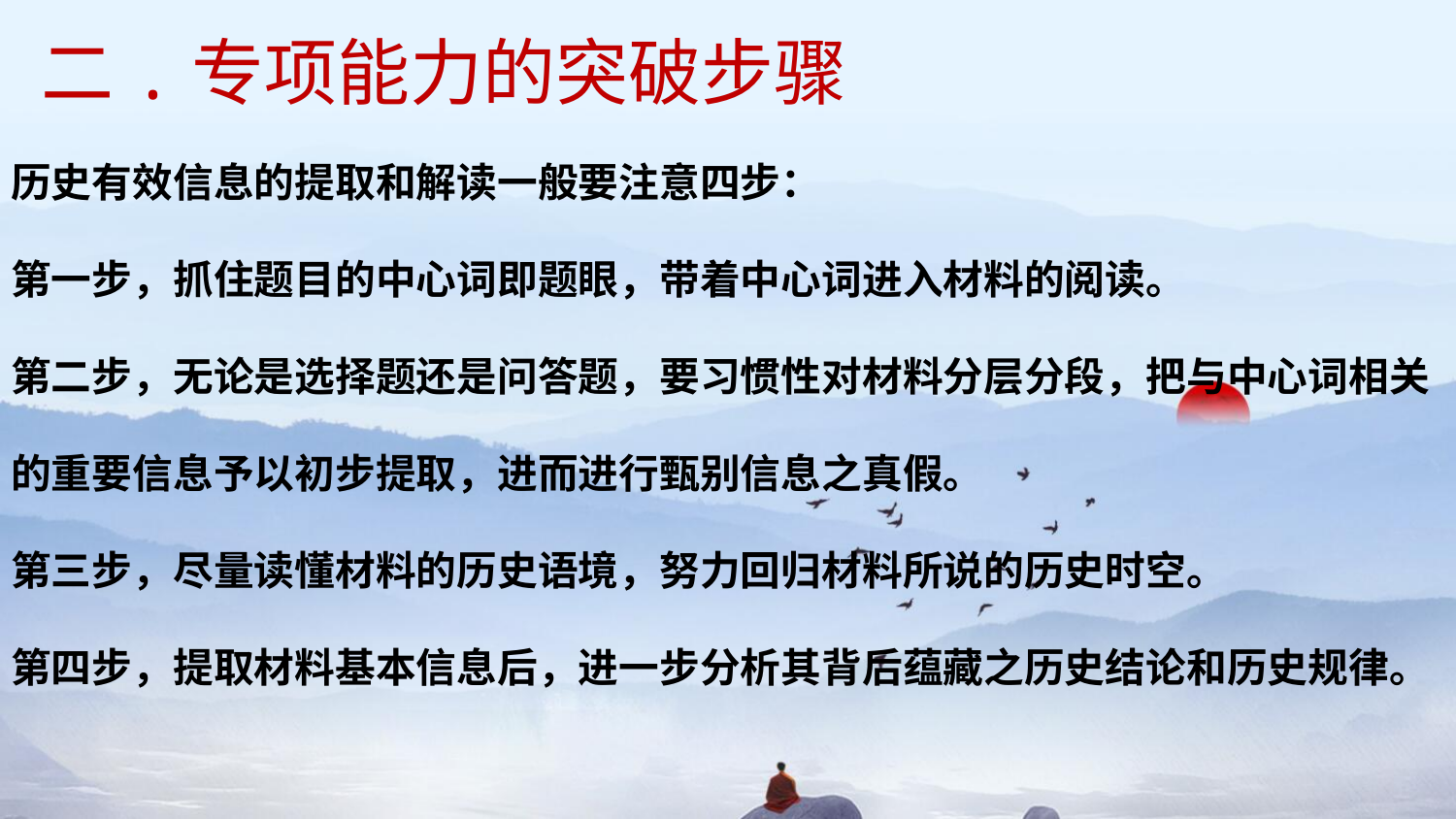

二.专项能力的突破步骤
历史有效信息的提取和解读一般要注意四步：
第一步，抓住题目的中心词即题眼，带着中心词进入材料的阅读。
第二步，无论是选择题还是问答题，要习惯性对材料分层分段，把与中心词相关的重要信息予以初步提取，进而进行甄别信息之真假。
第三步，尽量读懂材料的历史语境，努力回归材料所说的历史时空。
第四步，提取材料基本信息后，进一步分析其背后蕴藏之历史结论和历史规律。